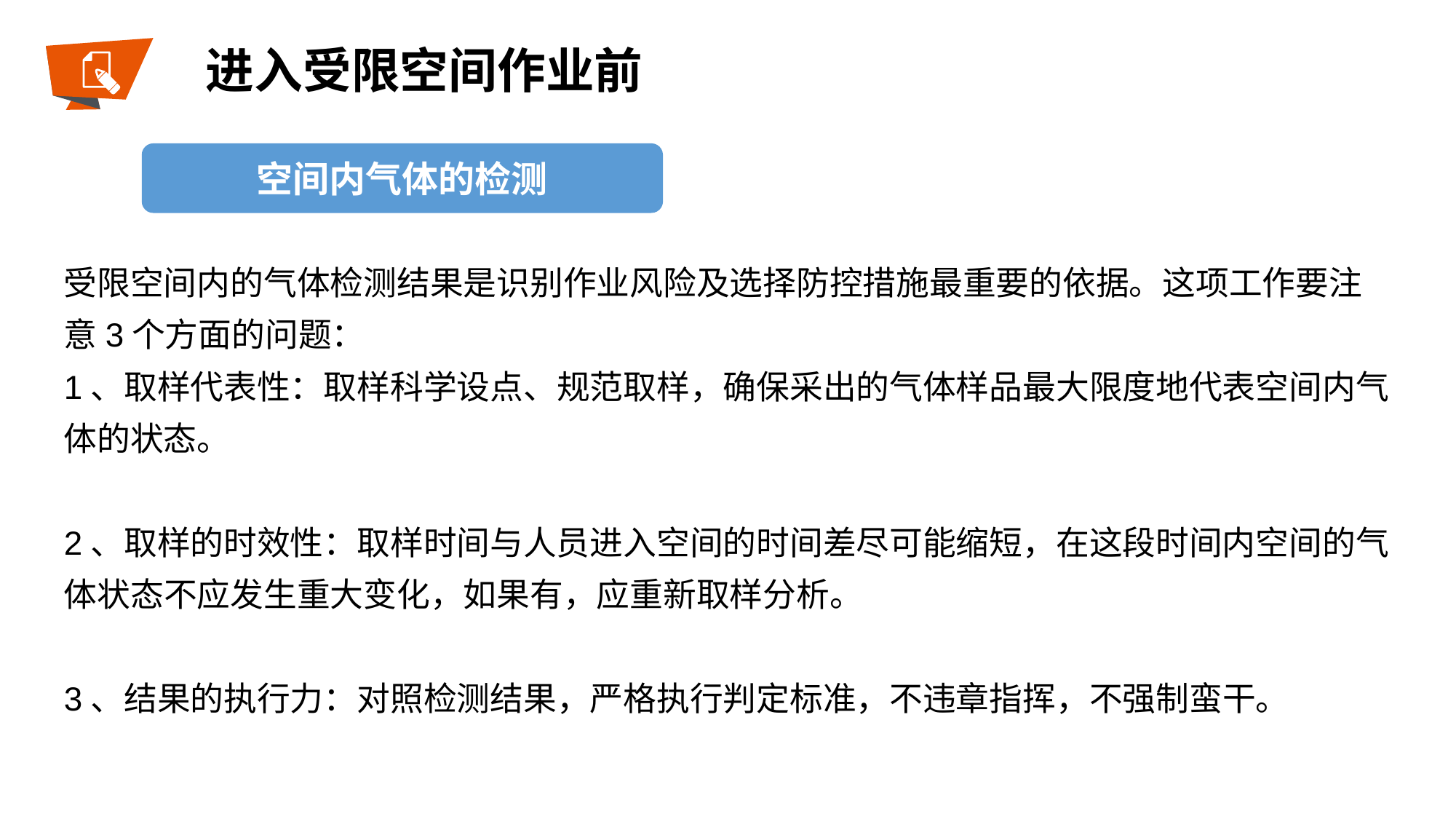

进入受限空间作业前

空间内气体的检测
受限空间内的气体检测结果是识别作业风险及选择防控措施最重要的依据。这项工作要注意3个方面的问题：
1、取样代表性：取样科学设点、规范取样，确保采出的气体样品最大限度地代表空间内气体的状态。

2、取样的时效性：取样时间与人员进入空间的时间差尽可能缩短，在这段时间内空间的气体状态不应发生重大变化，如果有，应重新取样分析。

3、结果的执行力：对照检测结果，严格执行判定标准，不违章指挥，不强制蛮干。